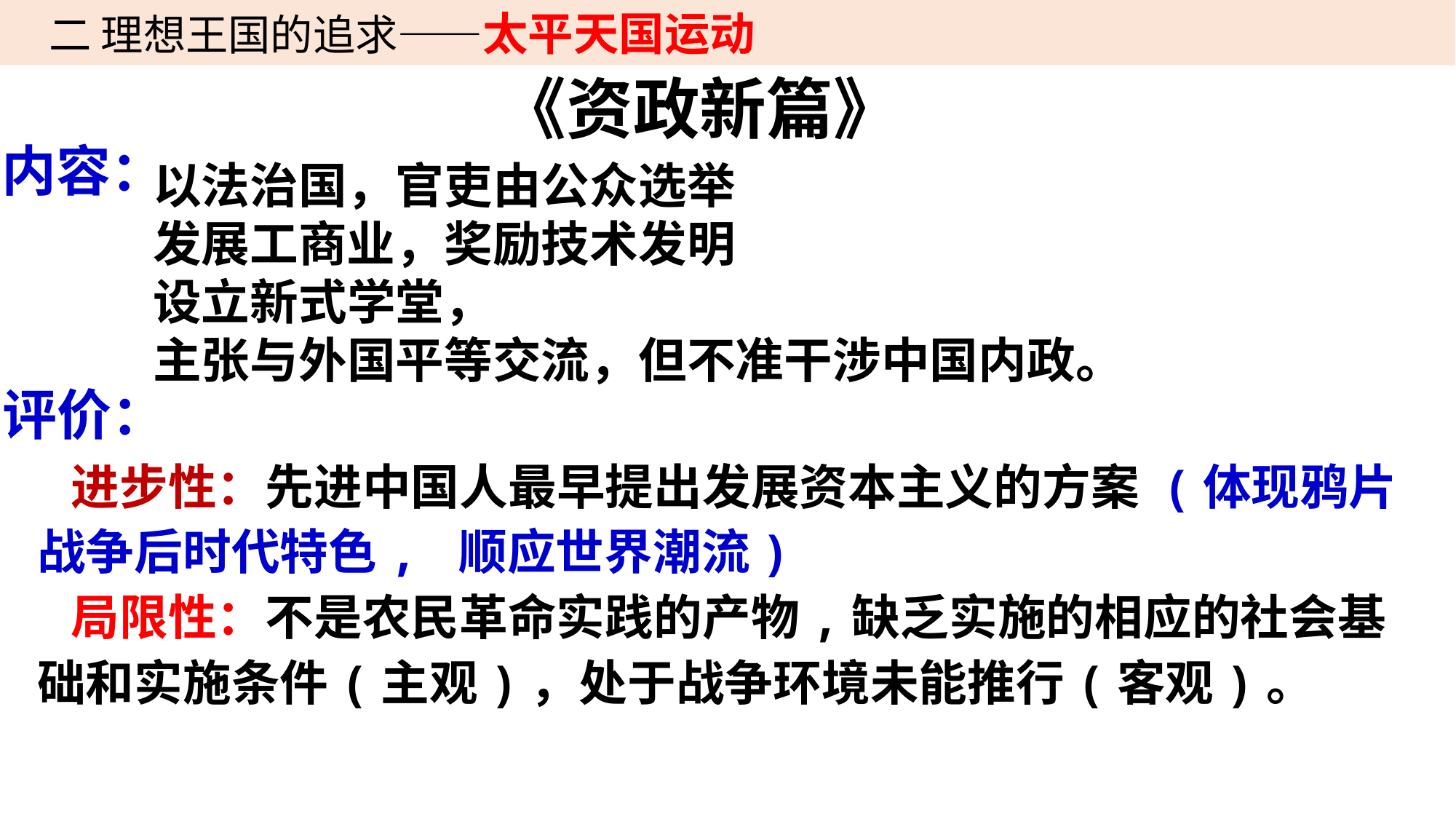

二 理想王国的追求——太平天国运动
《资政新篇》
内容：
以法治国，官吏由公众选举
发展工商业，奖励技术发明
设立新式学堂，
主张与外国平等交流，但不准干涉中国内政。
评价：
  进步性：先进中国人最早提出发展资本主义的方案 (体现鸦片战争后时代特色, 顺应世界潮流)
  局限性：不是农民革命实践的产物,缺乏实施的相应的社会基础和实施条件(主观)，处于战争环境未能推行(客观)。